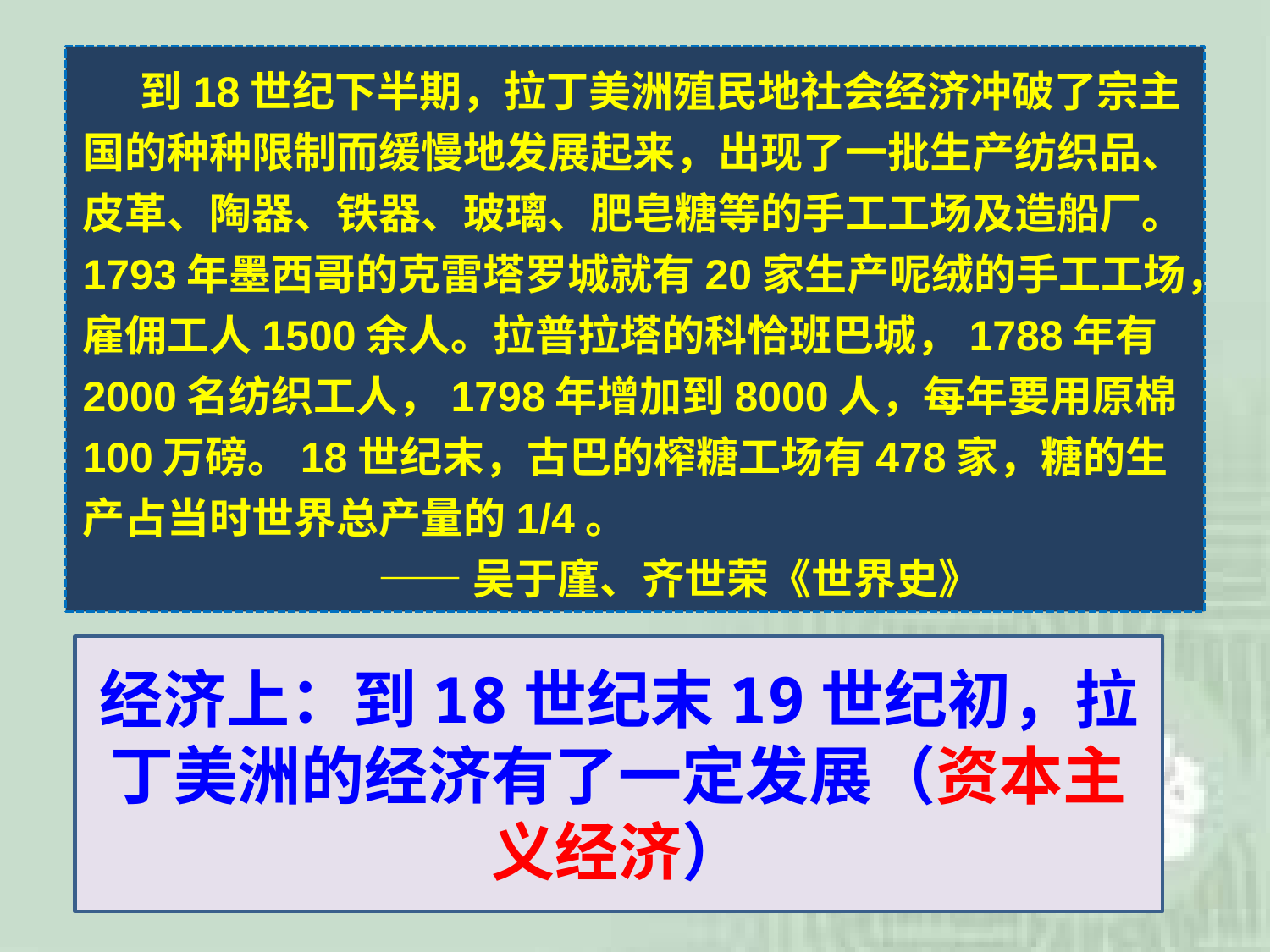

到18世纪下半期，拉丁美洲殖民地社会经济冲破了宗主国的种种限制而缓慢地发展起来，出现了一批生产纺织品、皮革、陶器、铁器、玻璃、肥皂糖等的手工工场及造船厂。1793年墨西哥的克雷塔罗城就有20家生产呢绒的手工工场，雇佣工人1500余人。拉普拉塔的科恰班巴城，1788年有2000名纺织工人，1798年增加到8000人，每年要用原棉100万磅。18世纪末，古巴的榨糖工场有478家，糖的生产占当时世界总产量的1/4。
                               ——吴于廑、齐世荣《世界史》
经济上：到18世纪末19世纪初，拉丁美洲的经济有了一定发展（资本主义经济）